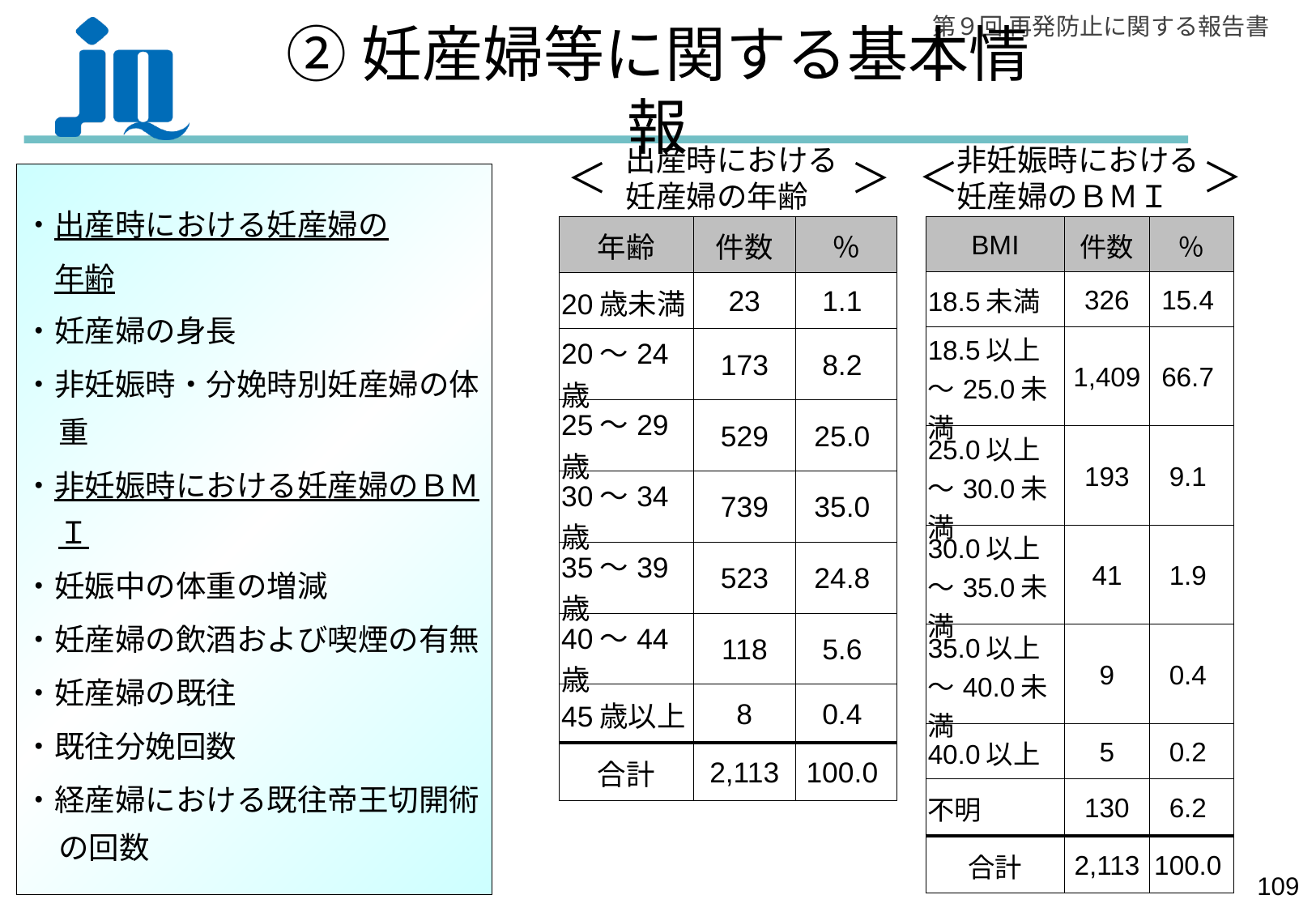

# ②妊産婦等に関する基本情報
出産時における
妊産婦の年齢
非妊娠時における
妊産婦のＢＭＩ
＜　　　　　　＞
＜　　　　　　＞
・出産時における妊産婦の
　年齢
・妊産婦の身長
・非妊娠時・分娩時別妊産婦の体重
・非妊娠時における妊産婦のＢＭＩ
・妊娠中の体重の増減
・妊産婦の飲酒および喫煙の有無
・妊産婦の既往
・既往分娩回数
・経産婦における既往帝王切開術の回数
| 年齢 | 件数 | ％ |
| --- | --- | --- |
| 20歳未満 | 23 | 1.1 |
| 20～24歳 | 173 | 8.2 |
| 25～29歳 | 529 | 25.0 |
| 30～34歳 | 739 | 35.0 |
| 35～39歳 | 523 | 24.8 |
| 40～44歳 | 118 | 5.6 |
| 45歳以上 | 8 | 0.4 |
| 合計 | 2,113 | 100.0 |
| BMI | 件数 | ％ |
| --- | --- | --- |
| 18.5未満 | 326 | 15.4 |
| 18.5以上 ～25.0未満 | 1,409 | 66.7 |
| 25.0以上 ～30.0未満 | 193 | 9.1 |
| 30.0以上 ～35.0未満 | 41 | 1.9 |
| 35.0以上 ～40.0未満 | 9 | 0.4 |
| 40.0以上 | 5 | 0.2 |
| 不明 | 130 | 6.2 |
| 合計 | 2,113 | 100.0 |
109